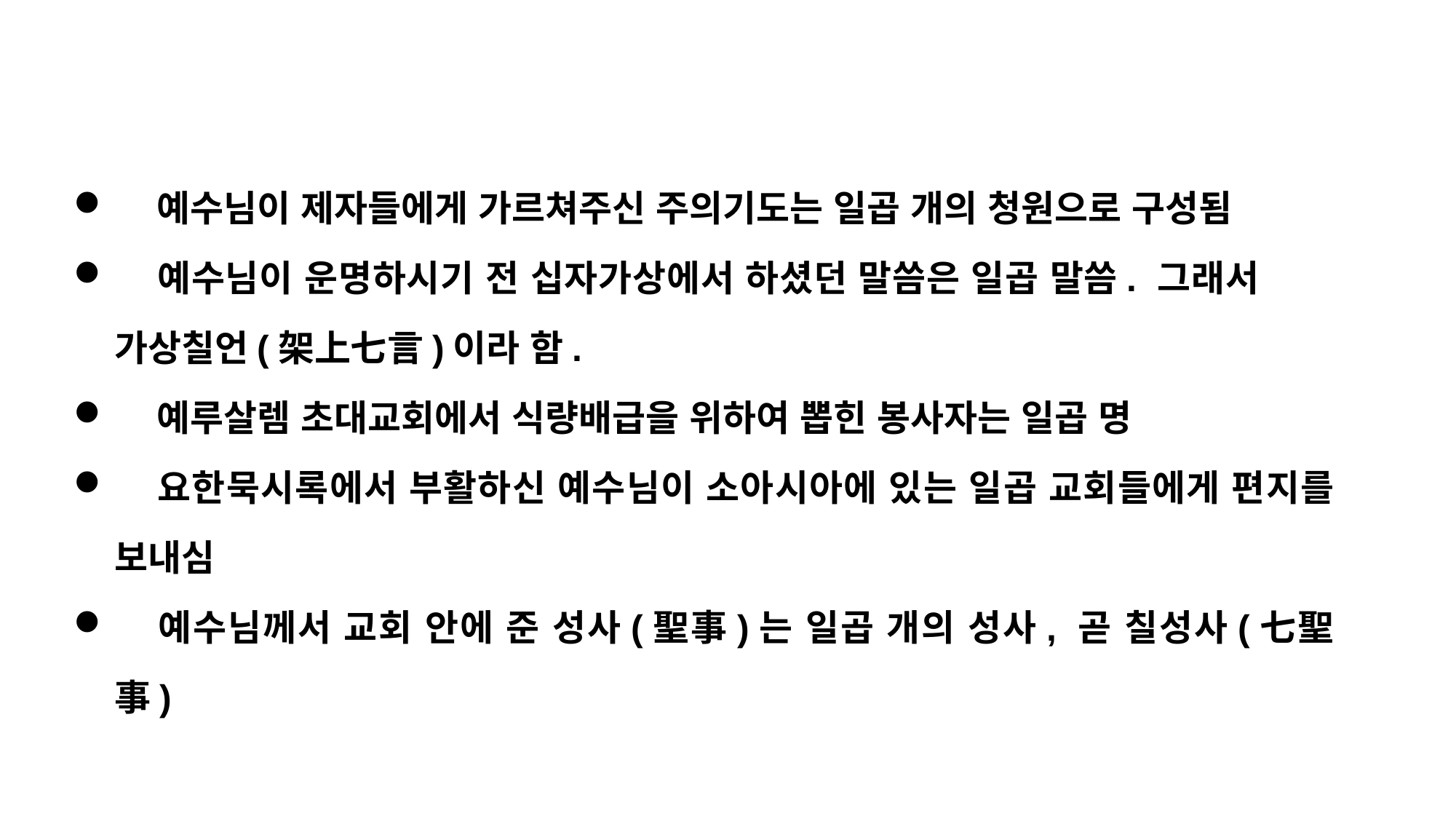

예수님이 제자들에게 가르쳐주신 주의기도는 일곱 개의 청원으로 구성됨
	예수님이 운명하시기 전 십자가상에서 하셨던 말씀은 일곱 말씀. 그래서        가상칠언(架上七言)이라 함.
	예루살렘 초대교회에서 식량배급을 위하여 뽑힌 봉사자는 일곱 명
	요한묵시록에서 부활하신 예수님이 소아시아에 있는 일곱 교회들에게 편지를 보내심
	예수님께서 교회 안에 준 성사(聖事)는 일곱 개의 성사, 곧 칠성사(七聖事)